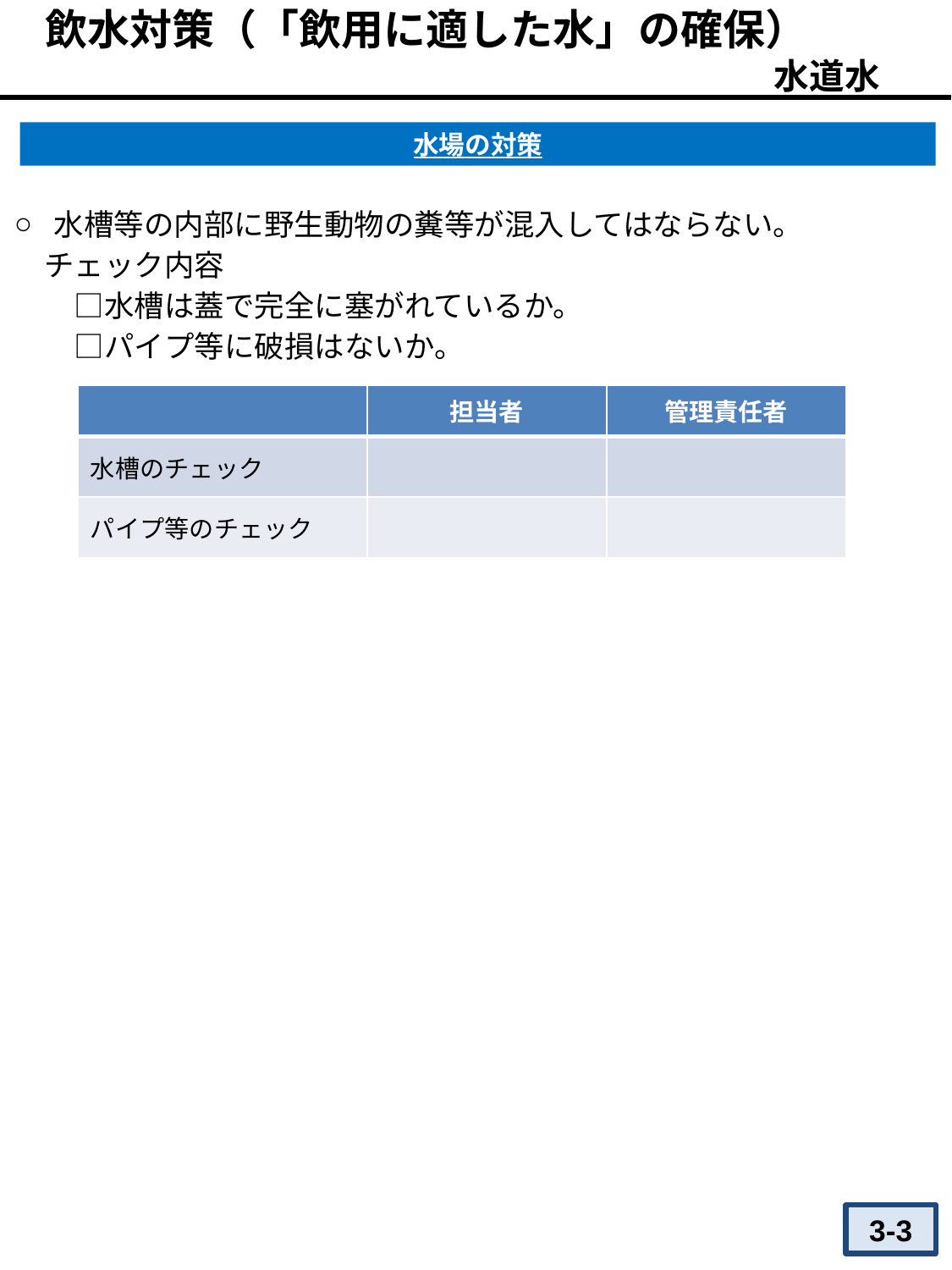

飲水対策（「飲用に適した水」の確保）
水道水
水場の対策
水槽等の内部に野生動物の糞等が混入してはならない。
　チェック内容
　　□水槽は蓋で完全に塞がれているか。
　　□パイプ等に破損はないか。
|  | 担当者 | 管理責任者 |
| --- | --- | --- |
| 水槽のチェック |  |  |
| パイプ等のチェック |  |  |
3-3